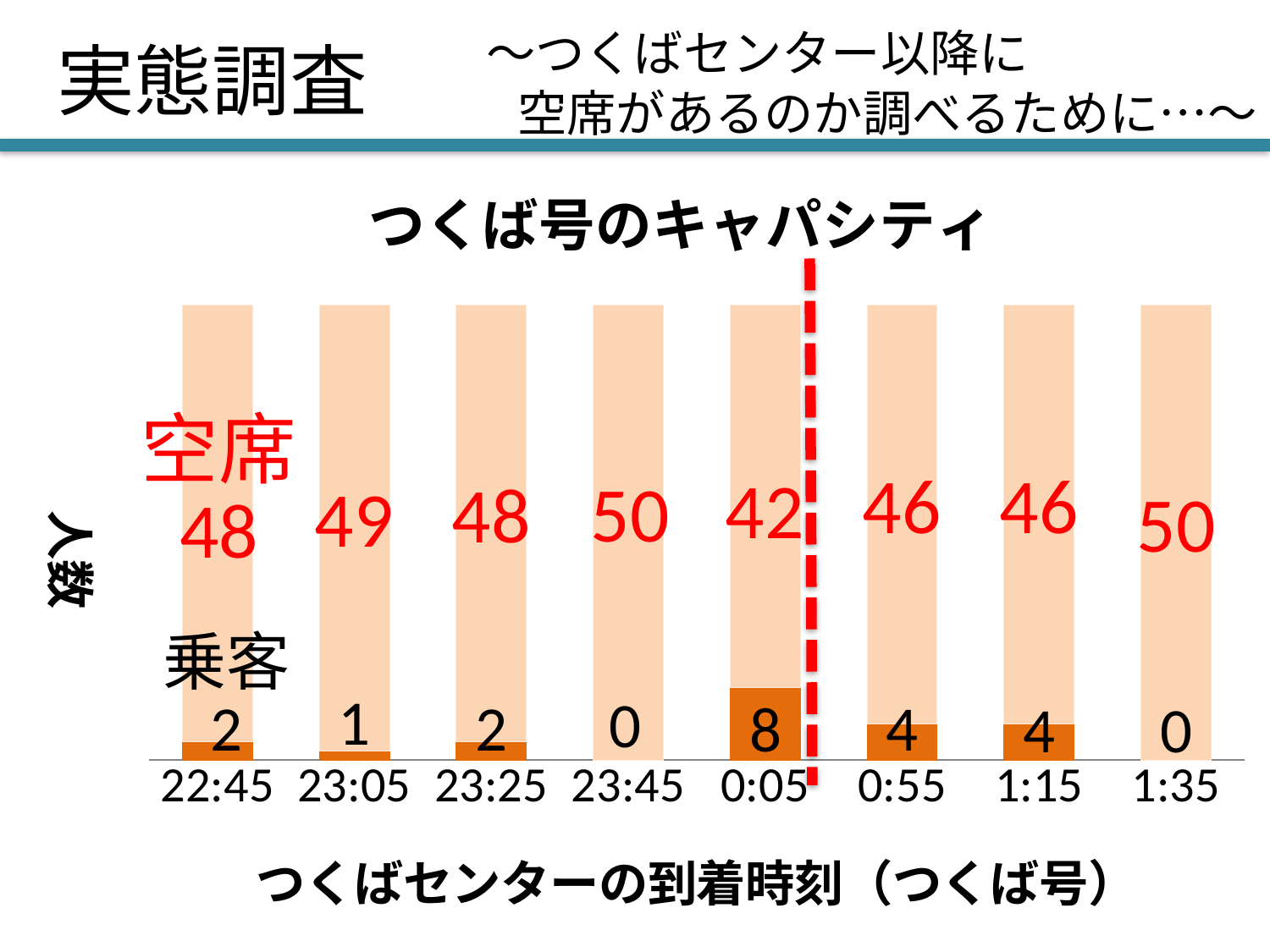

〜つくばセンター以降に
空席があるのか調べるために…〜
# 実態調査

### Chart: つくば号のキャパシティ

| Category | 乗客 | 空席 |
|---|---|---|
| 0.94791666666666696 | 2.0 | 48.0 |
| 0.96180555555555503 | 1.0 | 49.0 |
| 0.97569444444444497 | 2.0 | 48.0 |
| 0.98958333333333304 | 0.0 | 50.0 |
| 3.4722222222222199E-3 | 8.0 | 42.0 |
| 3.8194444444444399E-2 | 4.0 | 46.0 |
| 5.2083333333333301E-2 | 4.0 | 46.0 |
| 6.5972222222222196E-2 | 0.0 | 50.0 |